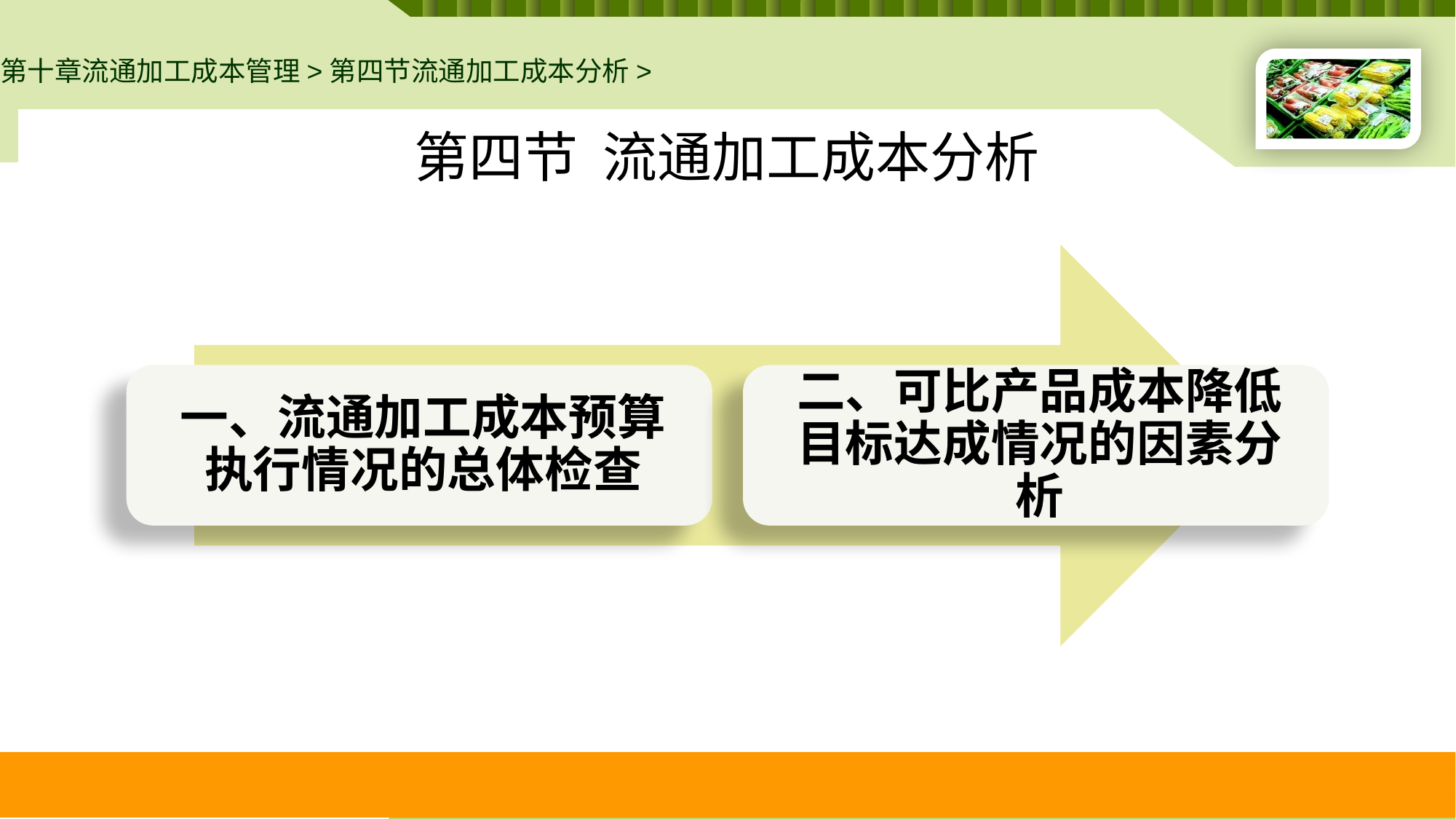

第十章流通加工成本管理>第四节流通加工成本分析>
# 第四节  流通加工成本分析
一、流通加工成本预算执行情况的总体检查
二、可比产品成本降低目标达成情况的因素分析